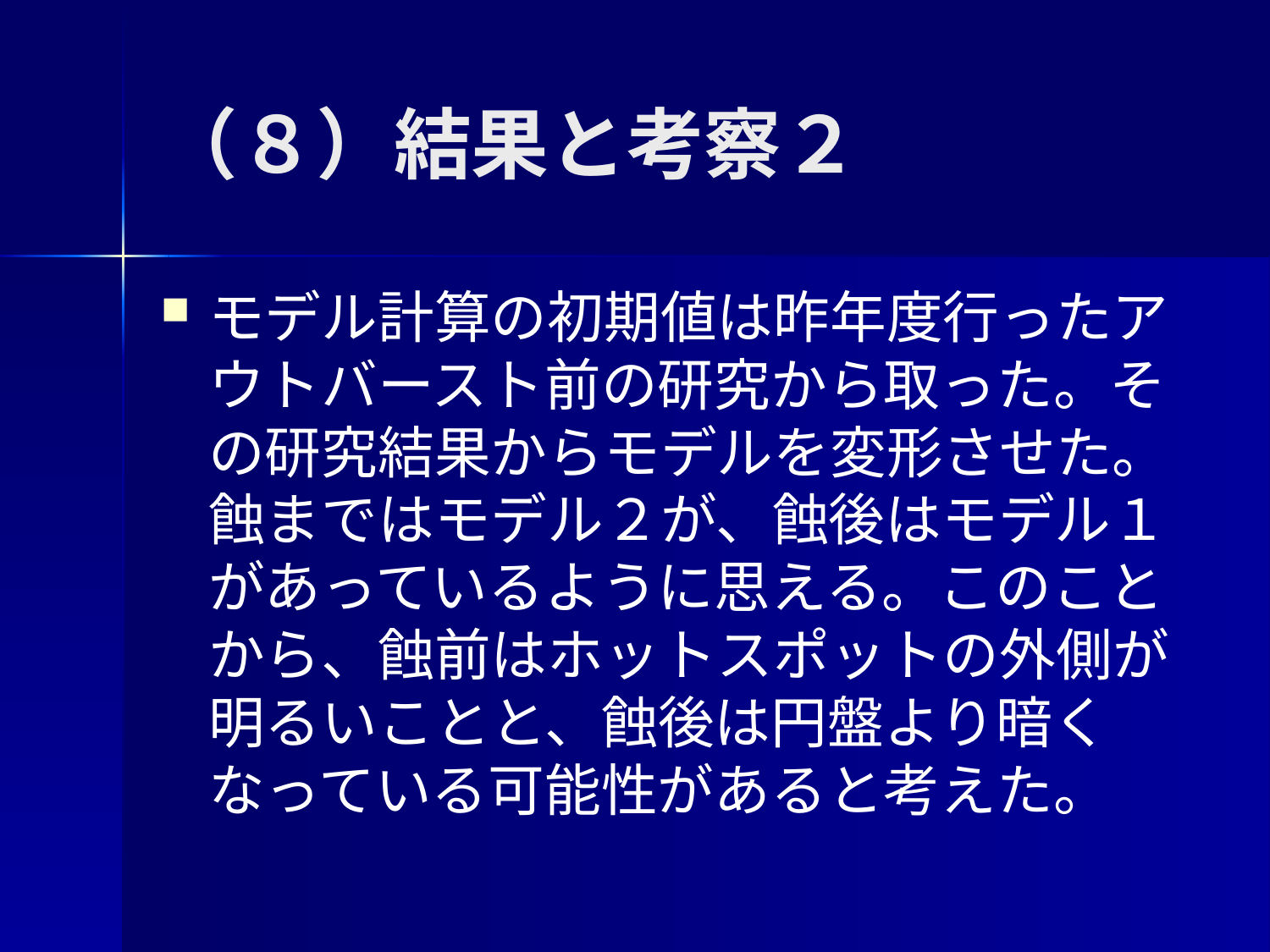

# （８）結果と考察２
モデル計算の初期値は昨年度行ったアウトバースト前の研究から取った。その研究結果からモデルを変形させた。蝕まではモデル２が、蝕後はモデル１があっているように思える。このことから、蝕前はホットスポットの外側が明るいことと、蝕後は円盤より暗くなっている可能性があると考えた。